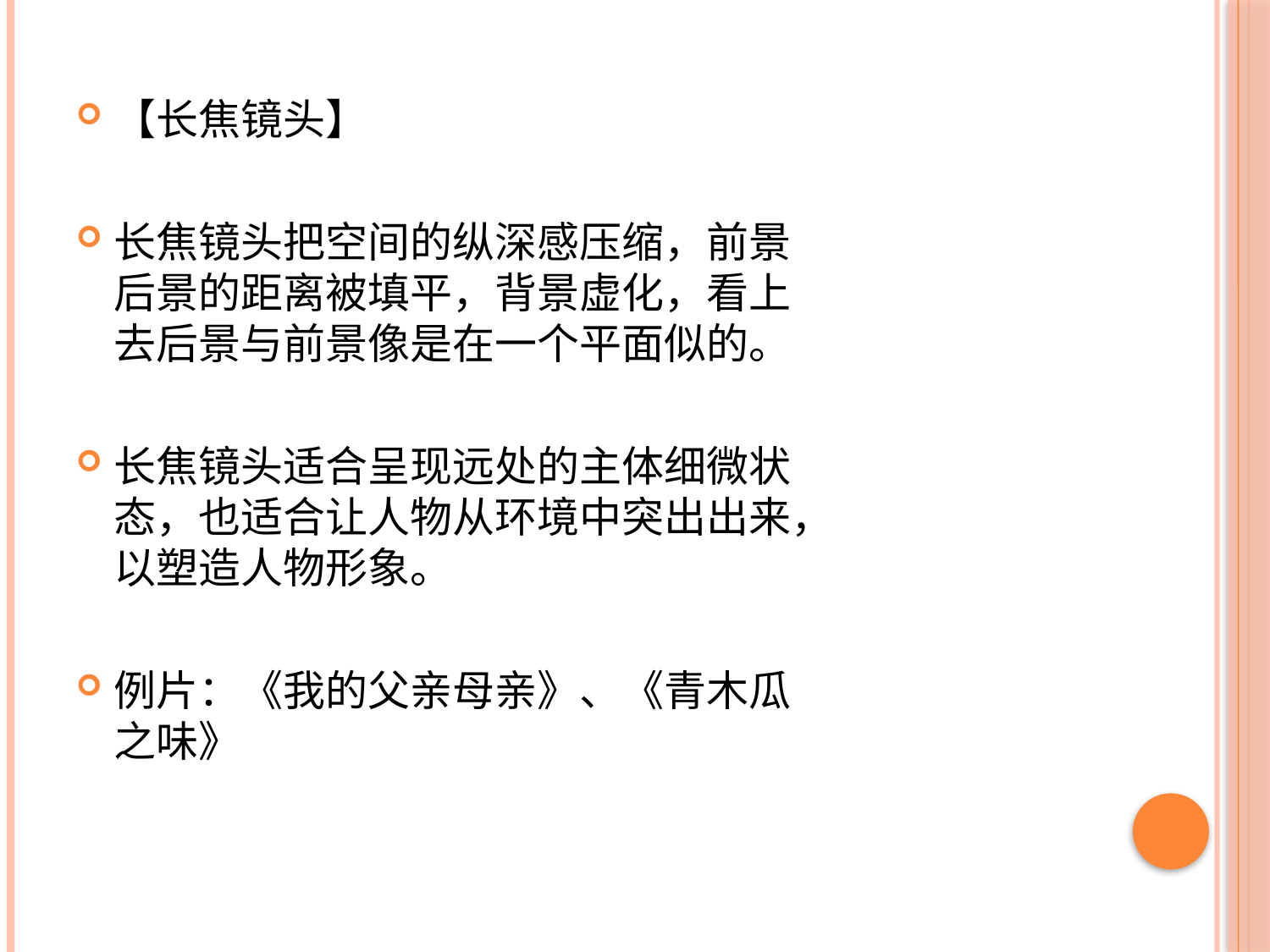

#
【长焦镜头】

长焦镜头把空间的纵深感压缩，前景后景的距离被填平，背景虚化，看上去后景与前景像是在一个平面似的。

长焦镜头适合呈现远处的主体细微状态，也适合让人物从环境中突出出来，以塑造人物形象。

例片：《我的父亲母亲》、《青木瓜之味》